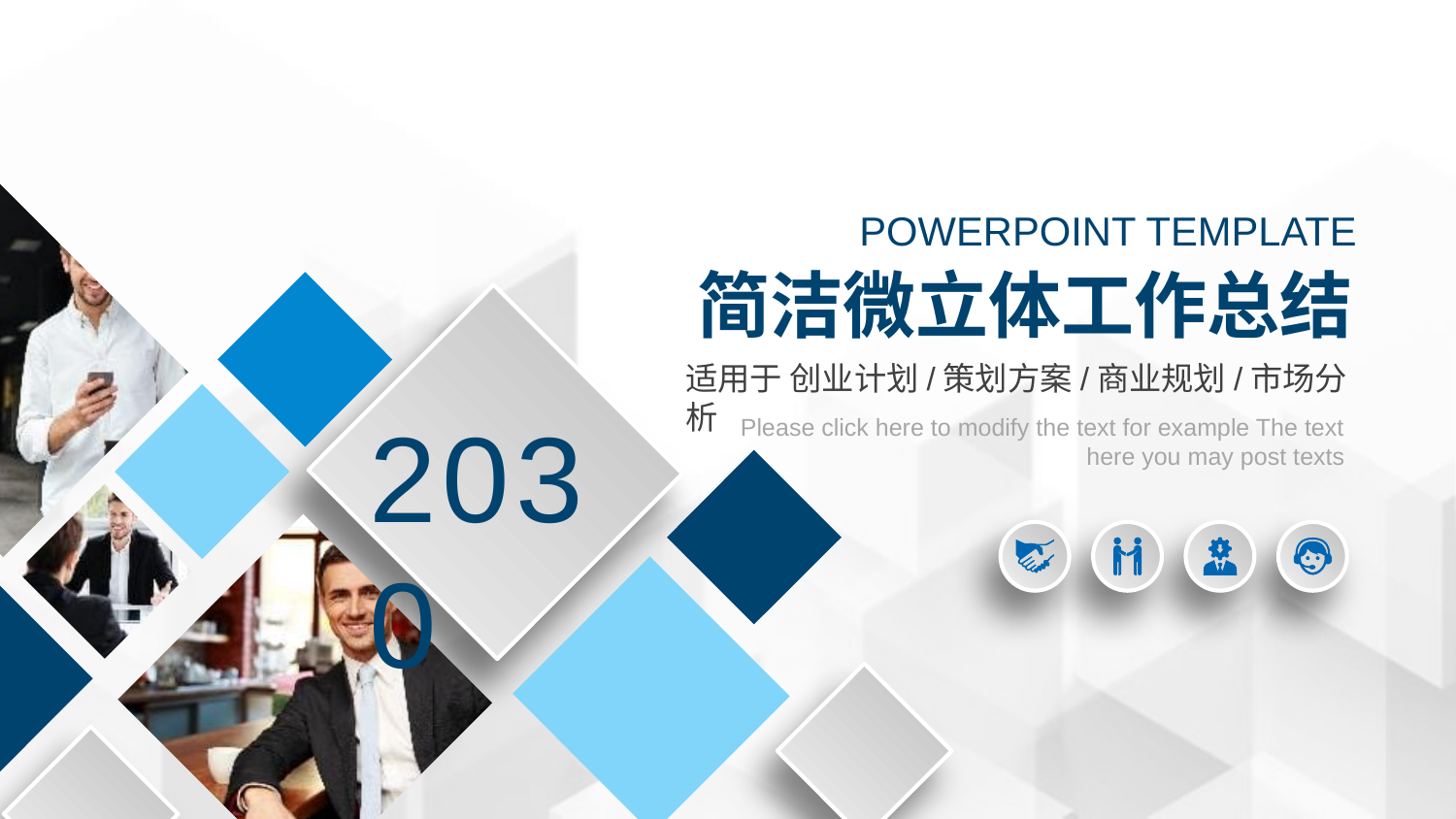

POWERPOINT TEMPLATE
简洁微立体工作总结

适用于 创业计划/策划方案/商业规划/市场分析

2030
Please click here to modify the text for example The text here you may post texts